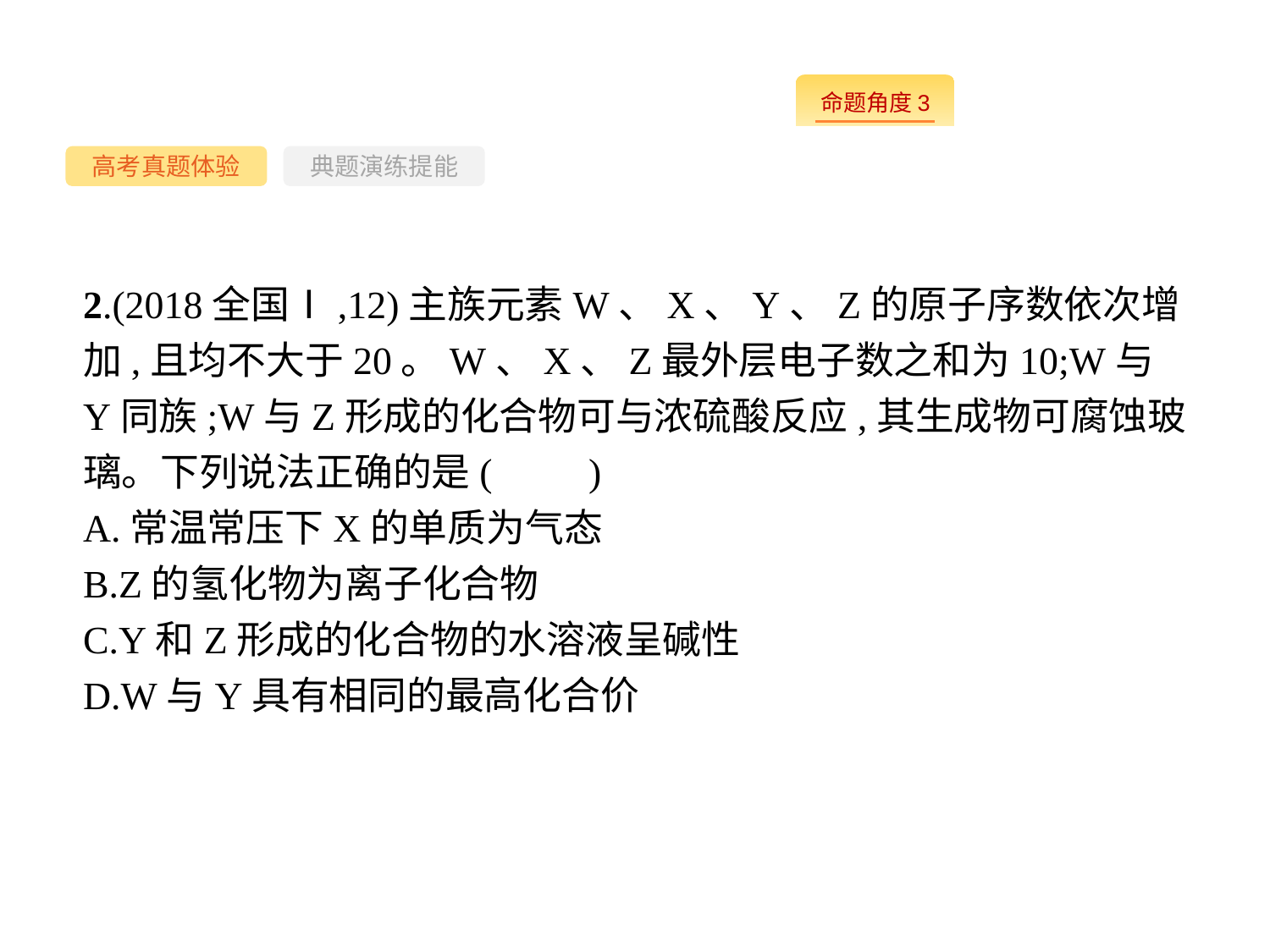

-76-
高考真题体验
典题演练提能
2.(2018全国Ⅰ,12)主族元素W、X、Y、Z的原子序数依次增加,且均不大于20。W、X、Z最外层电子数之和为10;W与Y同族;W与Z形成的化合物可与浓硫酸反应,其生成物可腐蚀玻璃。下列说法正确的是(　　)
A.常温常压下X的单质为气态
B.Z的氢化物为离子化合物
C.Y和Z形成的化合物的水溶液呈碱性
D.W与Y具有相同的最高化合价